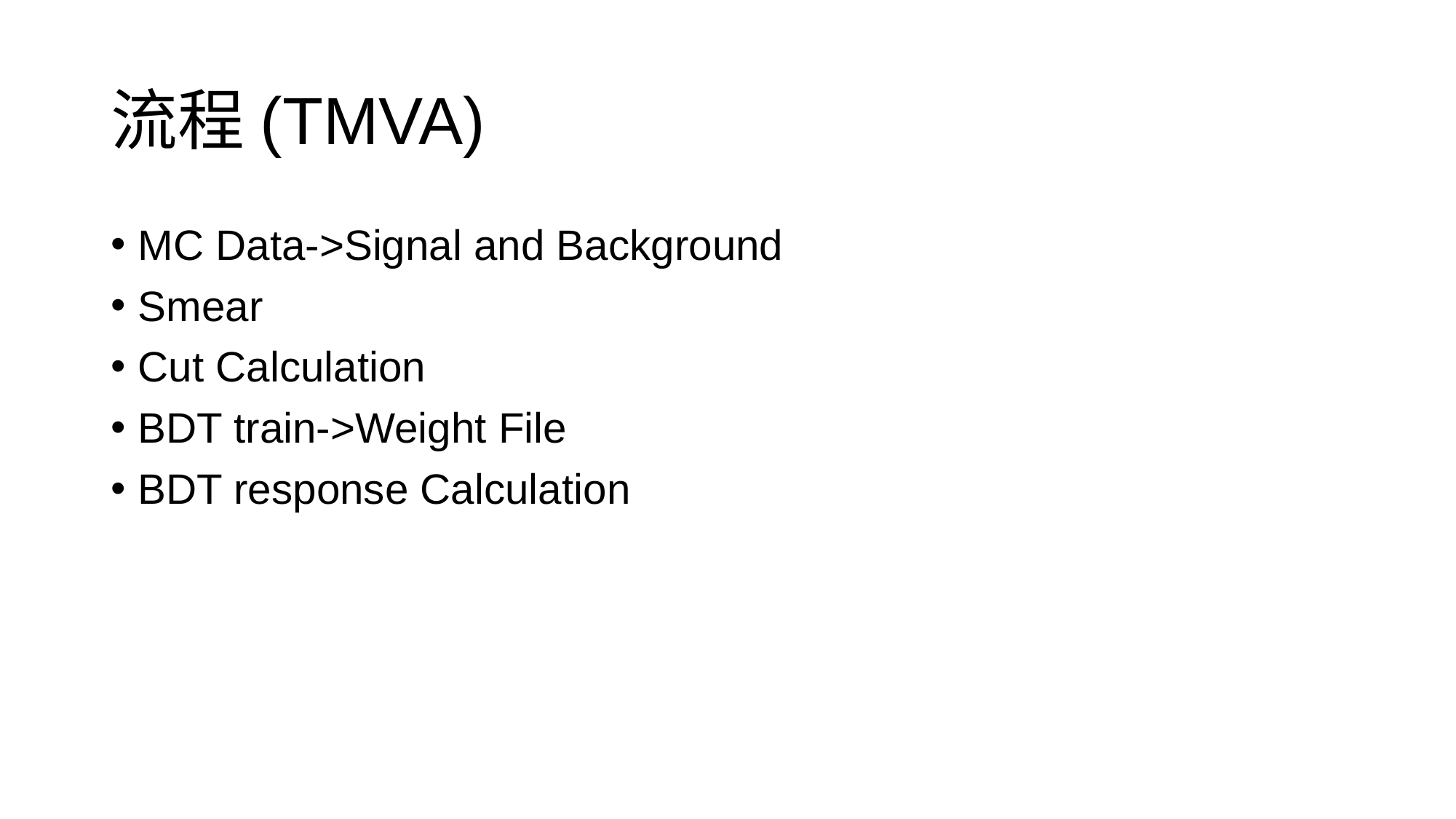

# 流程(TMVA)
MC Data->Signal and Background
Smear
Cut Calculation
BDT train->Weight File
BDT response Calculation